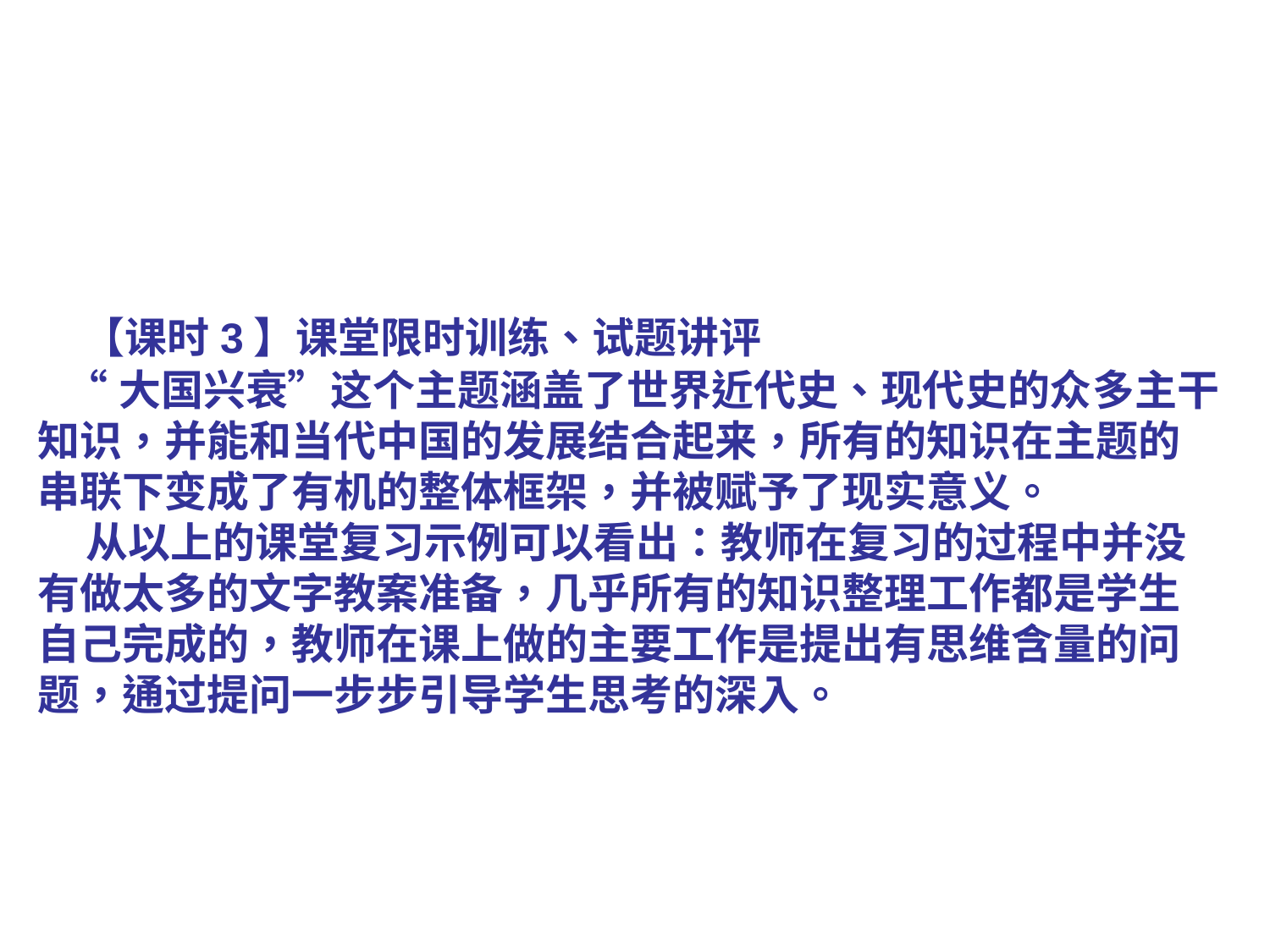

【课时3】课堂限时训练、试题讲评
   “大国兴衰”这个主题涵盖了世界近代史、现代史的众多主干知识，并能和当代中国的发展结合起来，所有的知识在主题的串联下变成了有机的整体框架，并被赋予了现实意义。
    从以上的课堂复习示例可以看出：教师在复习的过程中并没有做太多的文字教案准备，几乎所有的知识整理工作都是学生自己完成的，教师在课上做的主要工作是提出有思维含量的问题，通过提问一步步引导学生思考的深入。